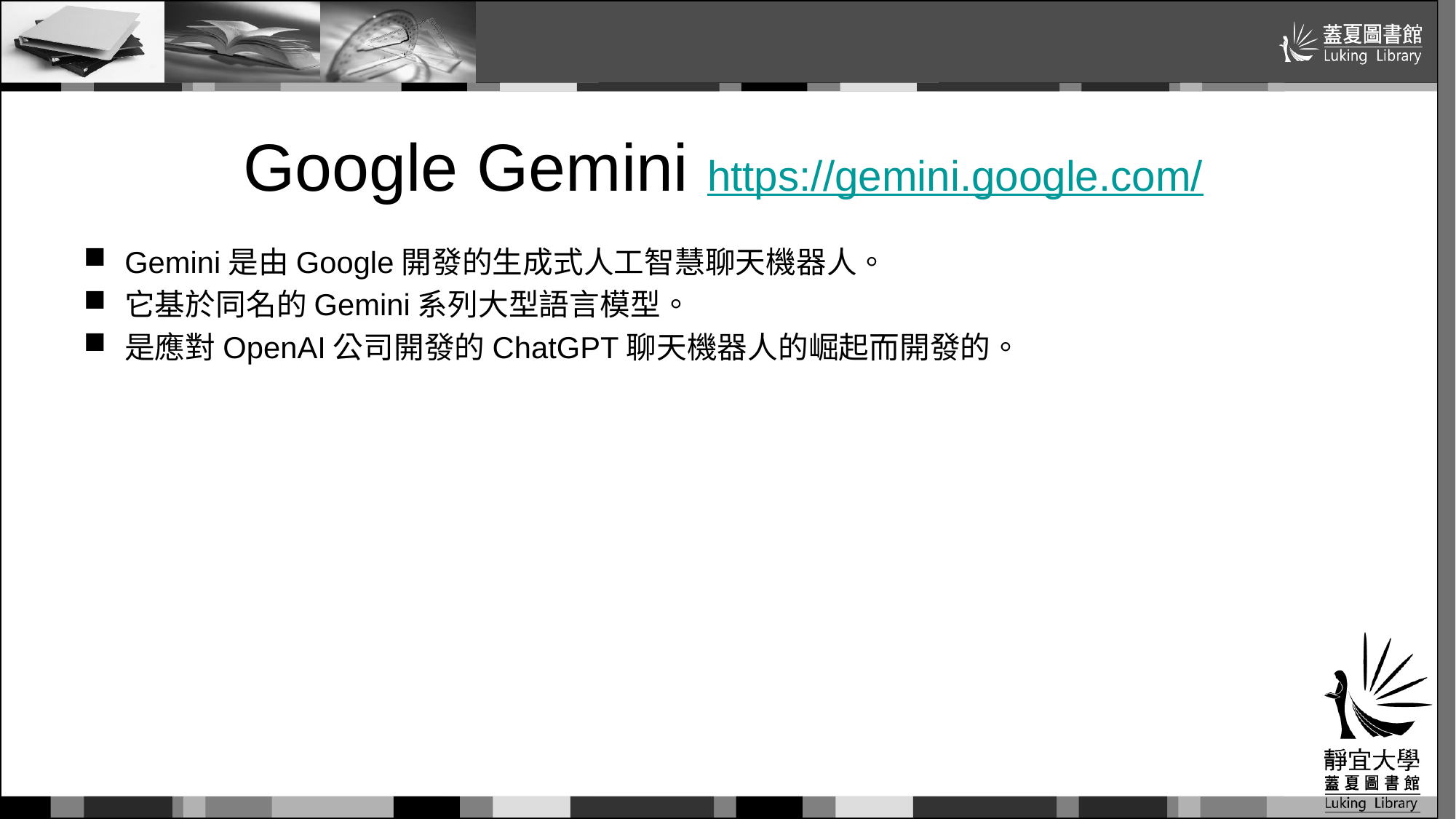

# Google Gemini https://gemini.google.com/
Gemini是由Google開發的生成式人工智慧聊天機器人。
它基於同名的Gemini系列大型語言模型。
是應對OpenAI公司開發的ChatGPT聊天機器人的崛起而開發的。